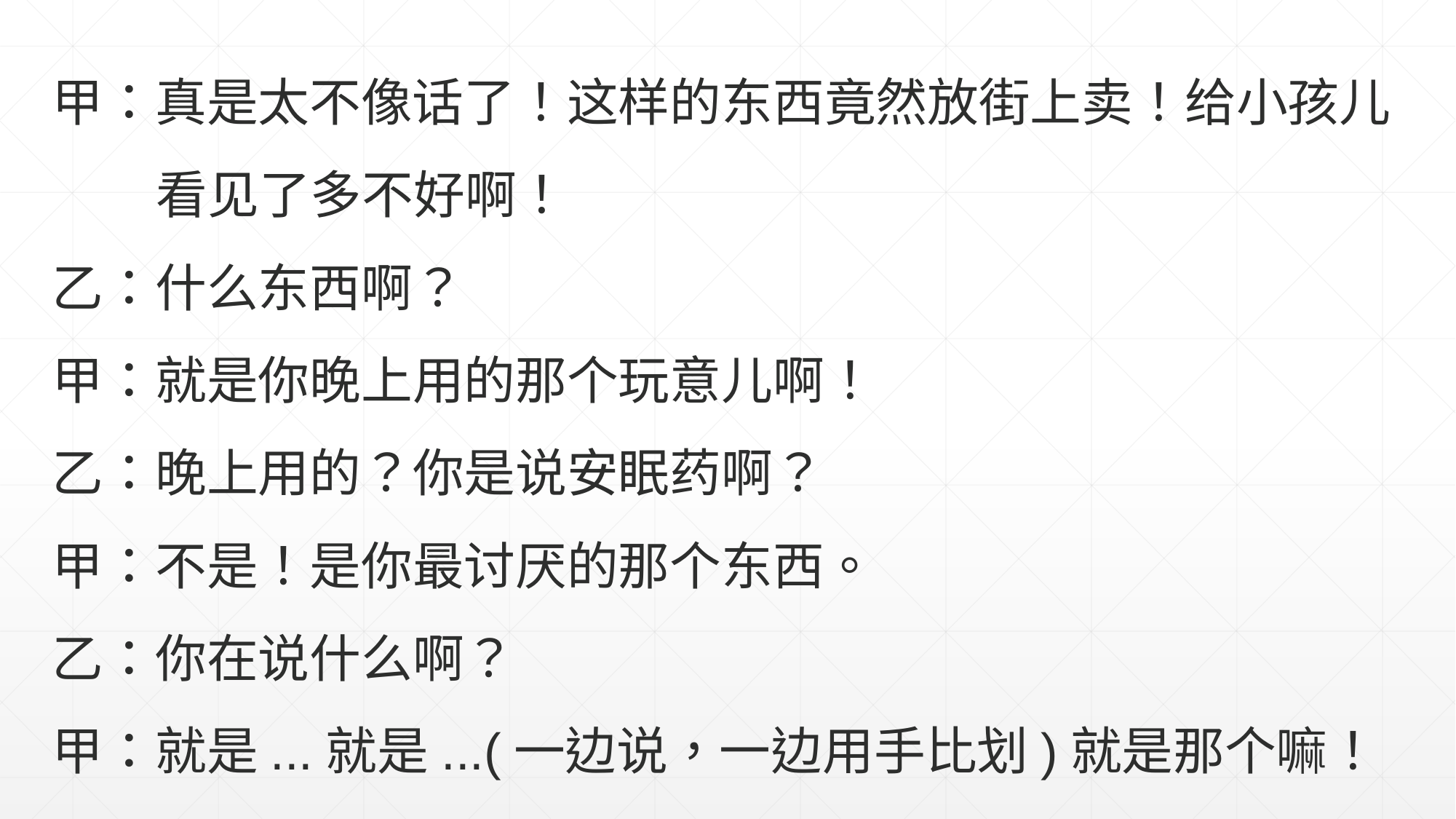

甲：真是太不像话了！这样的东西竟然放街上卖！给小孩儿
        看见了多不好啊！
乙：什么东西啊？
甲：就是你晚上用的那个玩意儿啊！
乙：晚上用的？你是说安眠药啊？
甲：不是！是你最讨厌的那个东西。
乙：你在说什么啊？
甲：就是...就是...(一边说，一边用手比划)就是那个嘛！